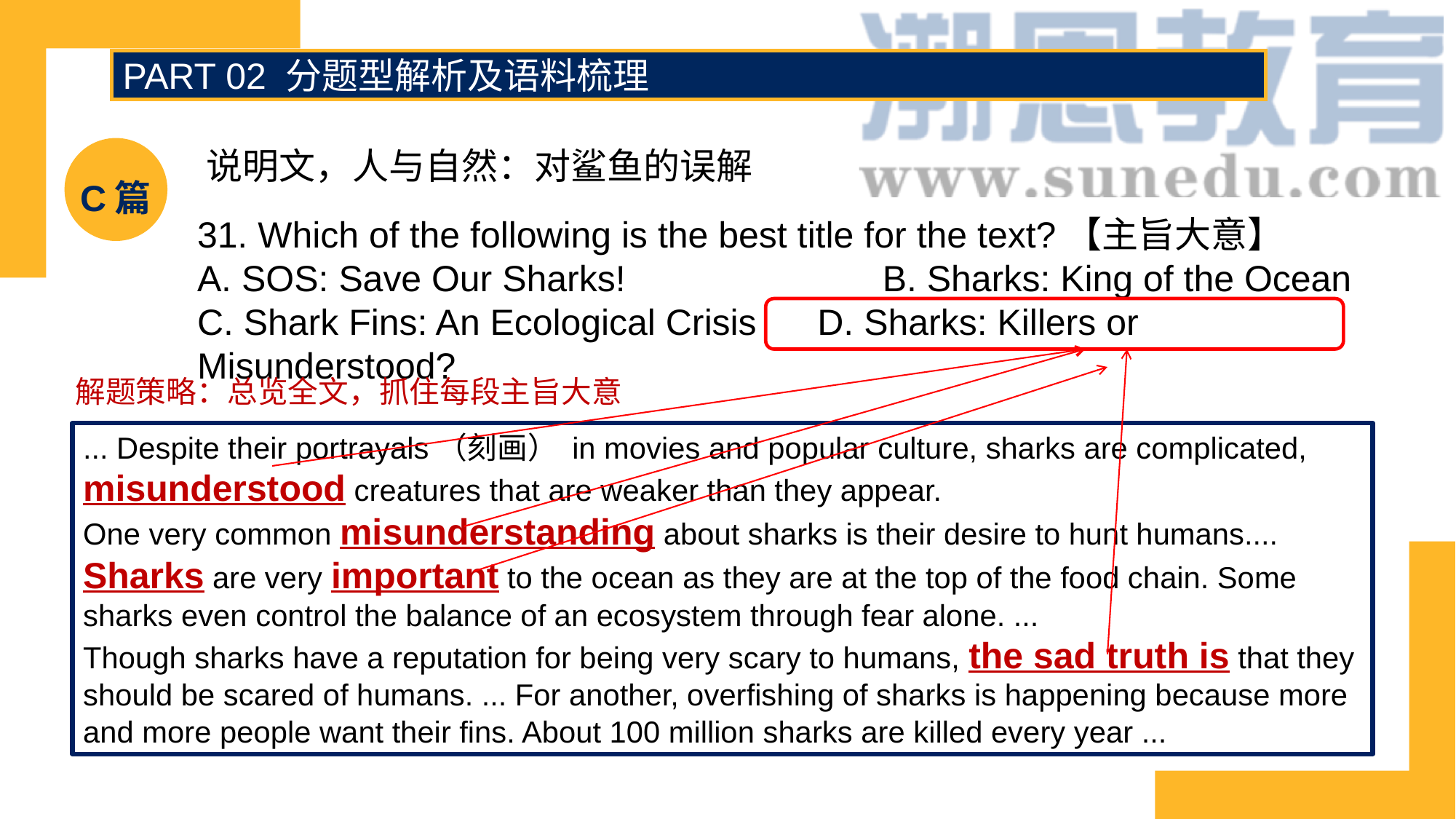

PART 02 分题型解析及语料梳理

说明文，人与自然：对鲨鱼的误解
C篇
31. Which of the following is the best title for the text?【主旨大意】
A. SOS: Save Our Sharks!             	   B. Sharks: King of the Ocean
C. Shark Fins: An Ecological Crisis      D. Sharks: Killers or Misunderstood?

解题策略：总览全文，抓住每段主旨大意
... Despite their portrayals（刻画） in movies and popular culture, sharks are complicated, misunderstood creatures that are weaker than they appear.
One very common misunderstanding about sharks is their desire to hunt humans....
Sharks are very important to the ocean as they are at the top of the food chain. Some sharks even control the balance of an ecosystem through fear alone. ...
Though sharks have a reputation for being very scary to humans, the sad truth is that they should be scared of humans. ... For another, overfishing of sharks is happening because more and more people want their fins. About 100 million sharks are killed every year ...